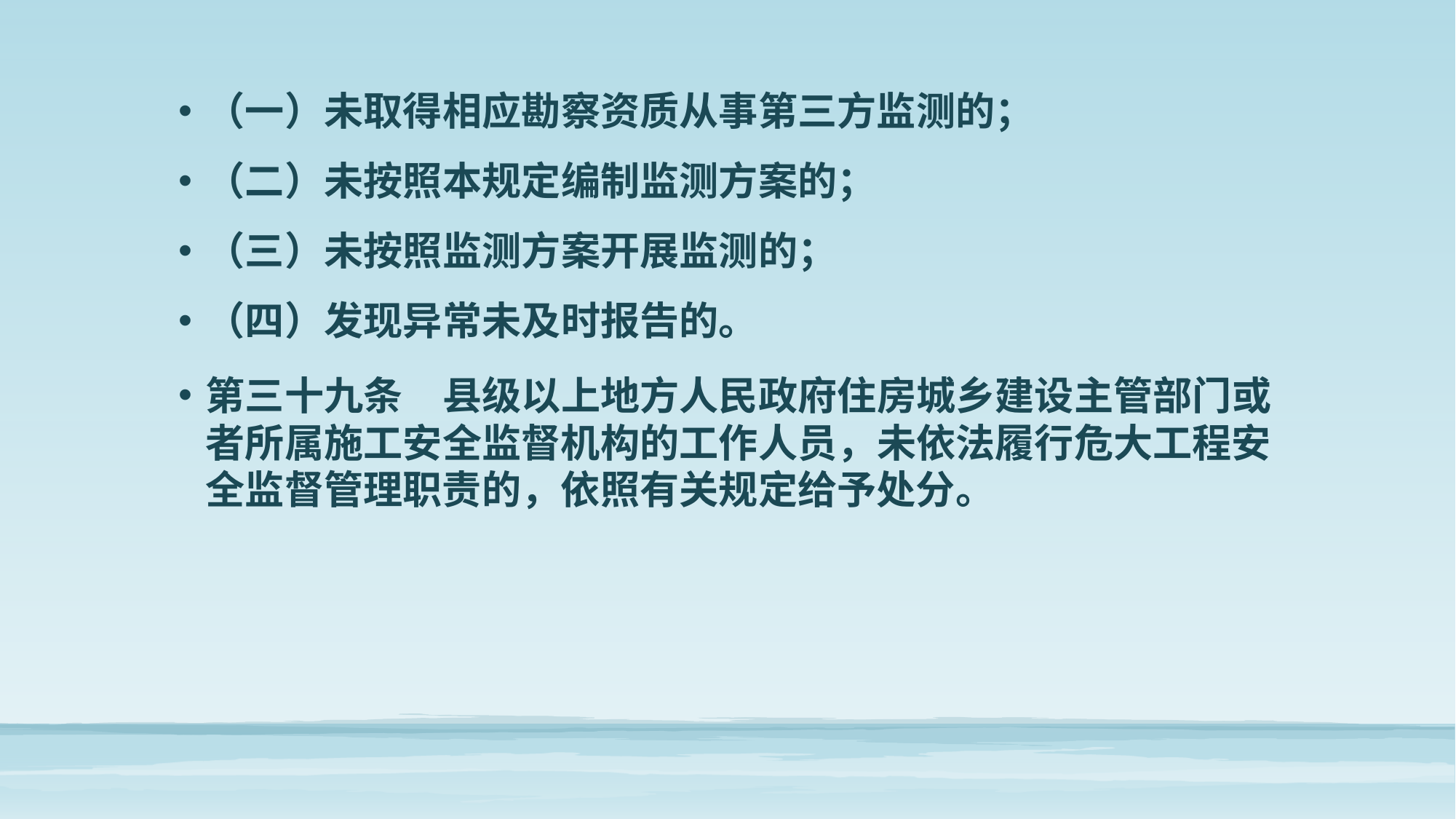

（一）未取得相应勘察资质从事第三方监测的；
（二）未按照本规定编制监测方案的；
（三）未按照监测方案开展监测的；
（四）发现异常未及时报告的。
第三十九条　县级以上地方人民政府住房城乡建设主管部门或者所属施工安全监督机构的工作人员，未依法履行危大工程安全监督管理职责的，依照有关规定给予处分。